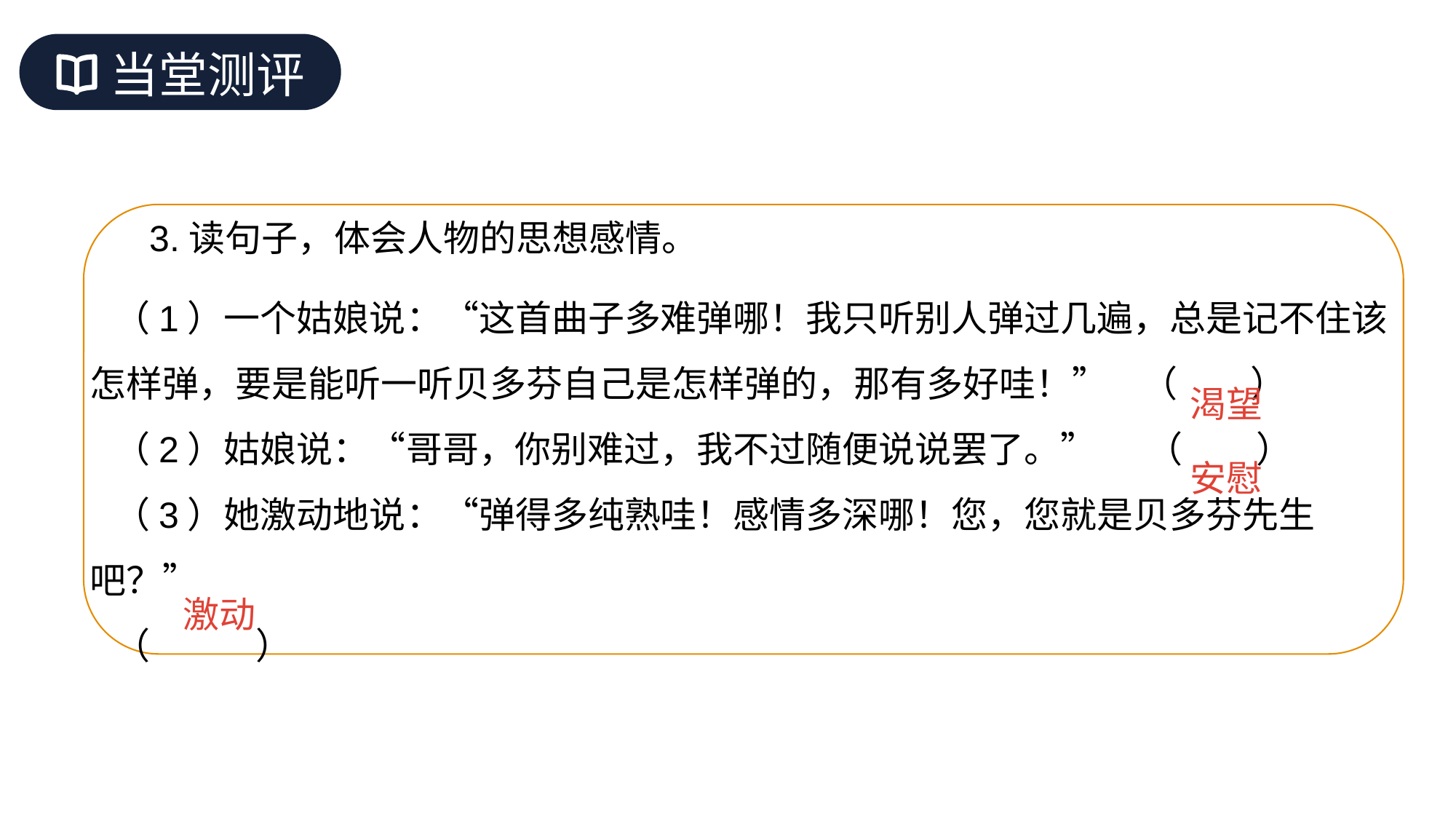

当堂测评

3.读句子，体会人物的思想感情。
（1）一个姑娘说：“这首曲子多难弹哪！我只听别人弹过几遍，总是记不住该怎样弹，要是能听一听贝多芬自己是怎样弹的，那有多好哇！”    （         ）
（2）姑娘说：“哥哥，你别难过，我不过随便说说罢了。”      （         ）
（3）她激动地说：“弹得多纯熟哇！感情多深哪！您，您就是贝多芬先生吧？”
（             ）
渴望
安慰
激动